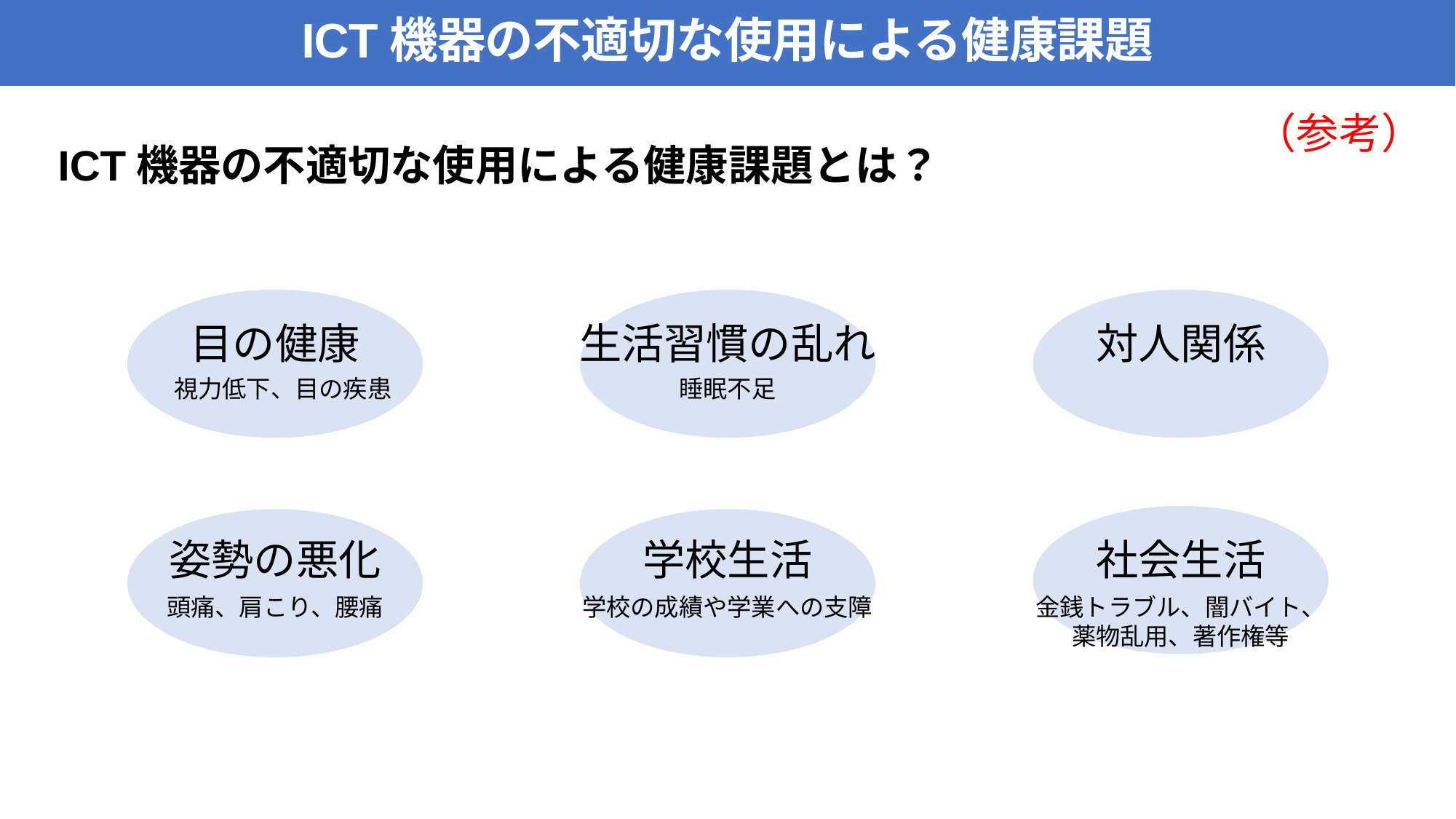

ICT機器の不適切な使用による健康課題
（参考）
ICT機器の不適切な使用による健康課題とは？

目の健康
生活習慣の乱れ
対人関係
視力低下、目の疾患
睡眠不足

姿勢の悪化
学校生活
社会生活
頭痛、肩こり、腰痛
学校の成績や学業への支障
金銭トラブル、闇バイト、
薬物乱用、著作権等